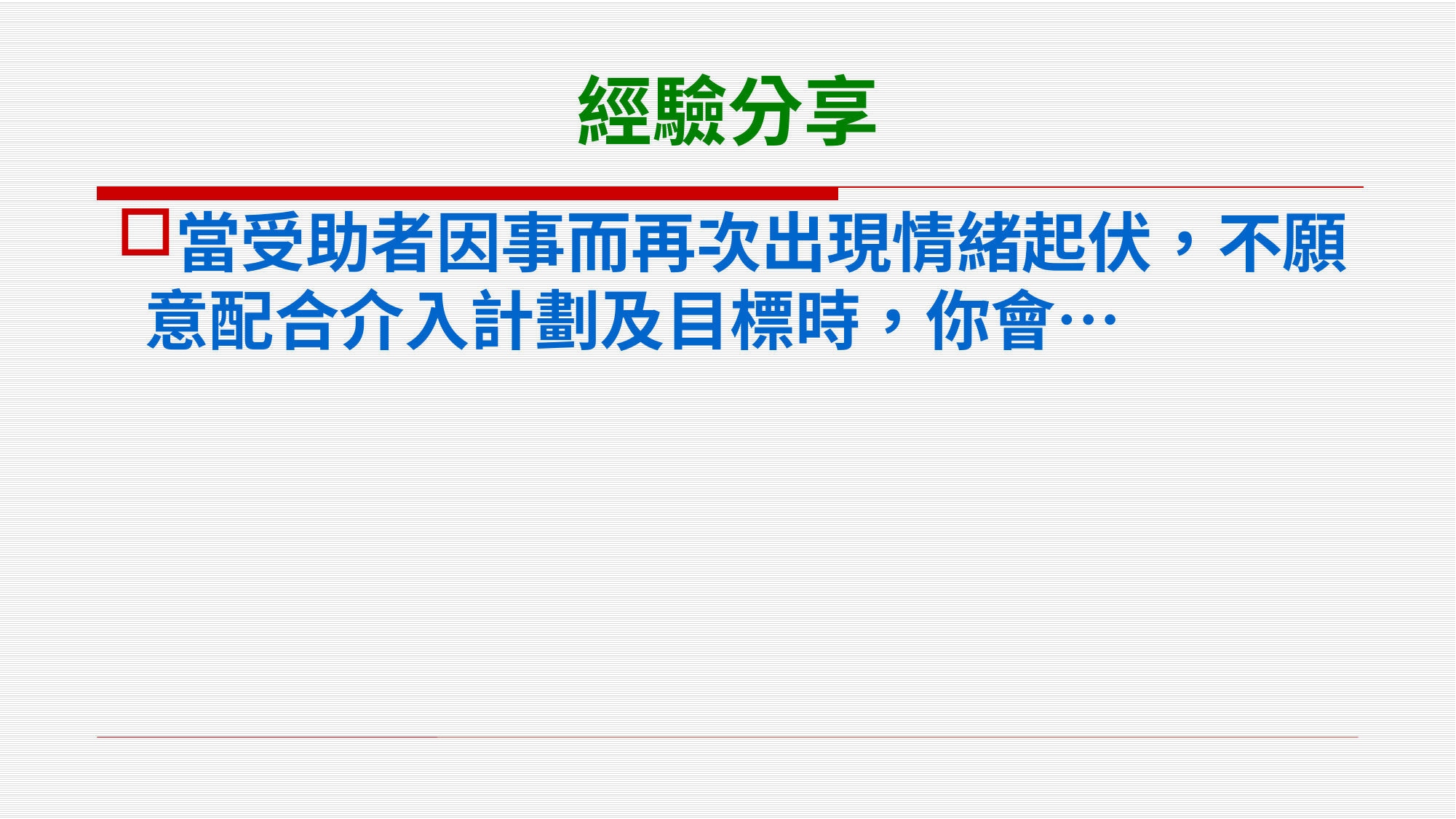

經驗分享
當受助者因事而再次出現情緒起伏，不願意配合介入計劃及目標時，你會…